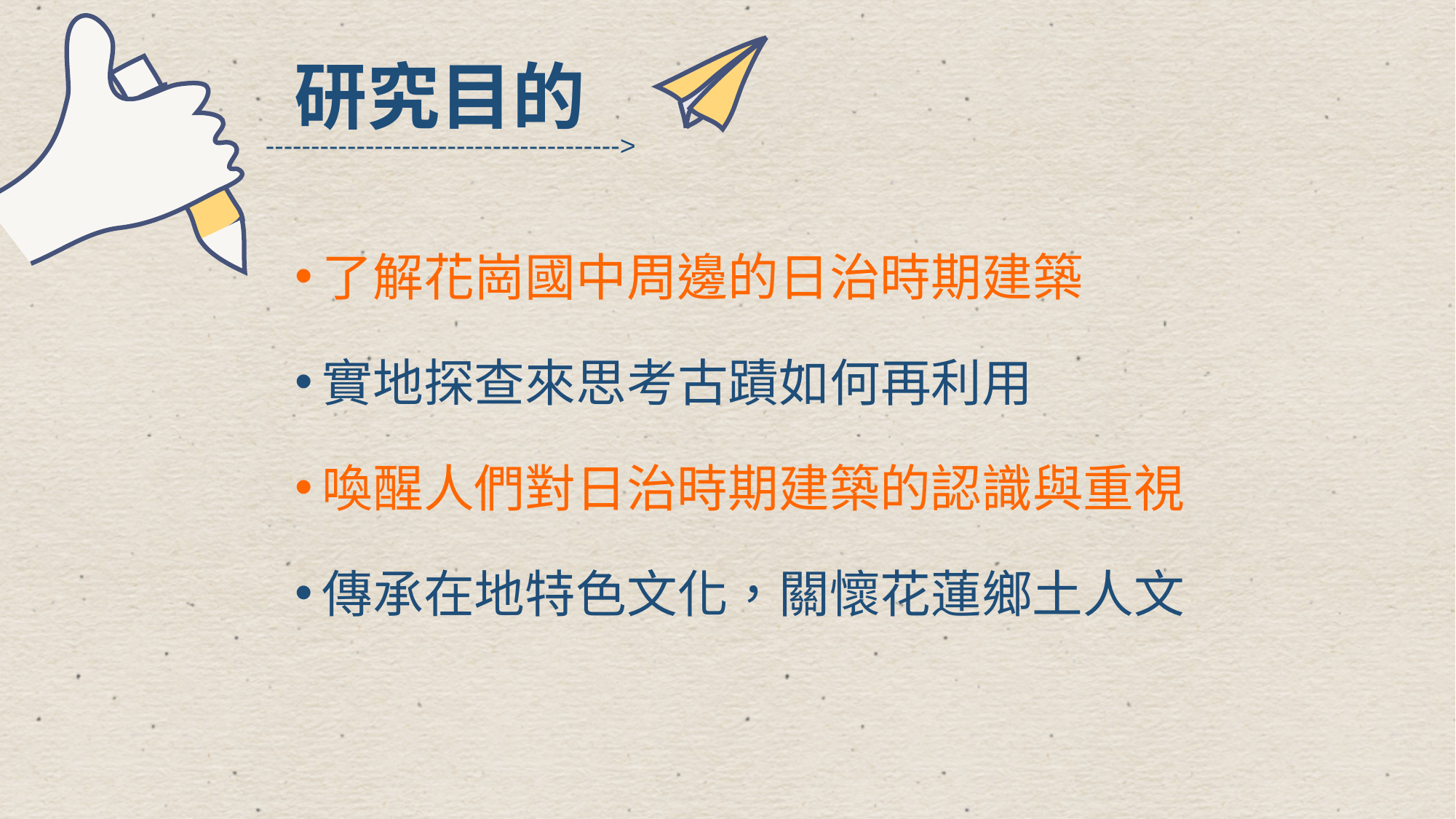

研究目的
--------------------------------------->
了解花崗國中周邊的日治時期建築
實地探查來思考古蹟如何再利用
喚醒人們對日治時期建築的認識與重視
傳承在地特色文化，關懷花蓮鄉土人文